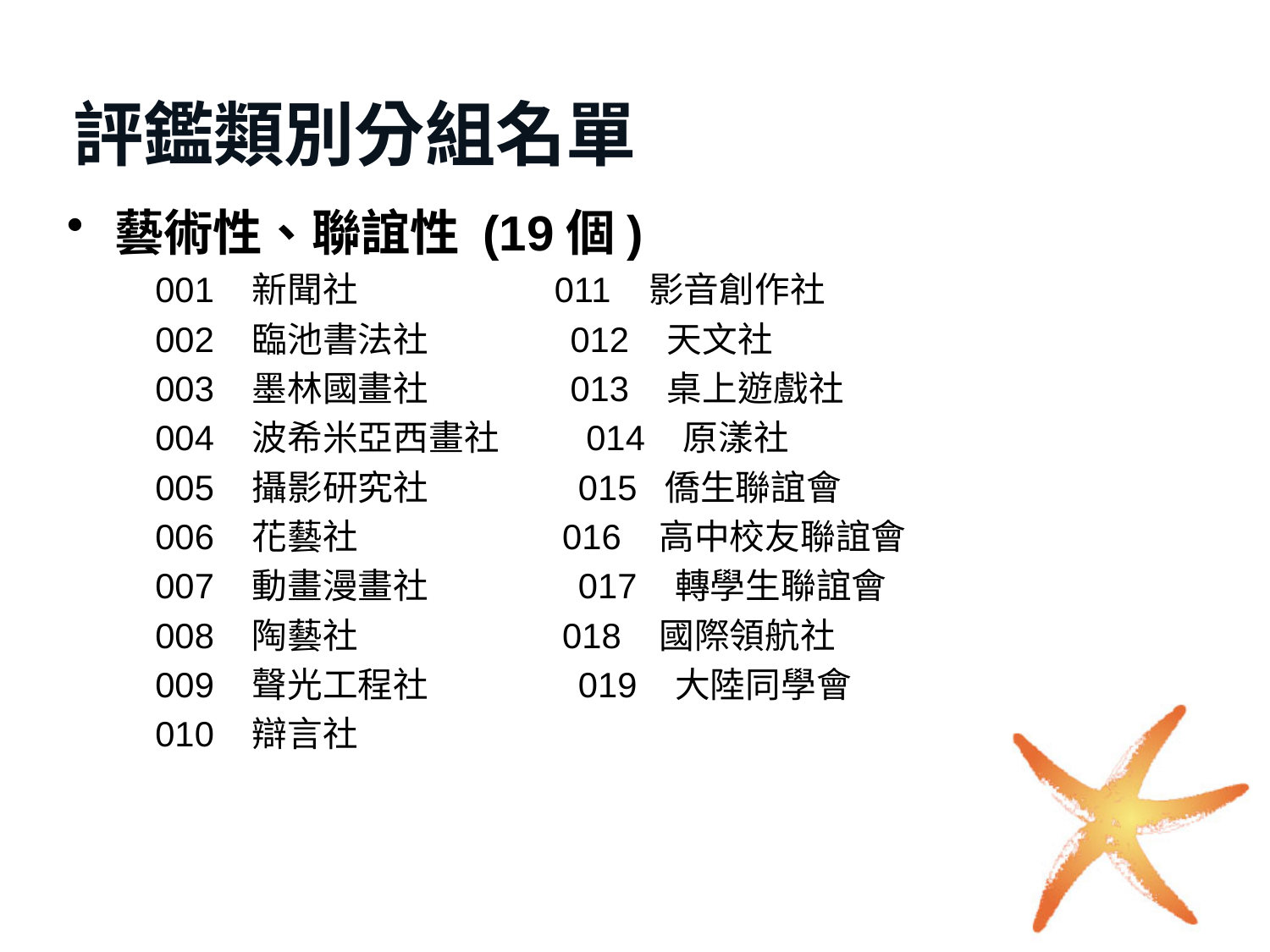

# 評鑑類別分組名單
藝術性、聯誼性 (19個)
        001   新聞社                        011   影音創作社
        002   臨池書法社                 012   天文社
        003   墨林國畫社                 013   桌上遊戲社
        004   波希米亞西畫社          014   原漾社
        005   攝影研究社                  015  僑生聯誼會
        006   花藝社                         016   高中校友聯誼會
        007   動畫漫畫社                  017   轉學生聯誼會
        008   陶藝社                         018   國際領航社
        009   聲光工程社                  019   大陸同學會
        010   辯言社